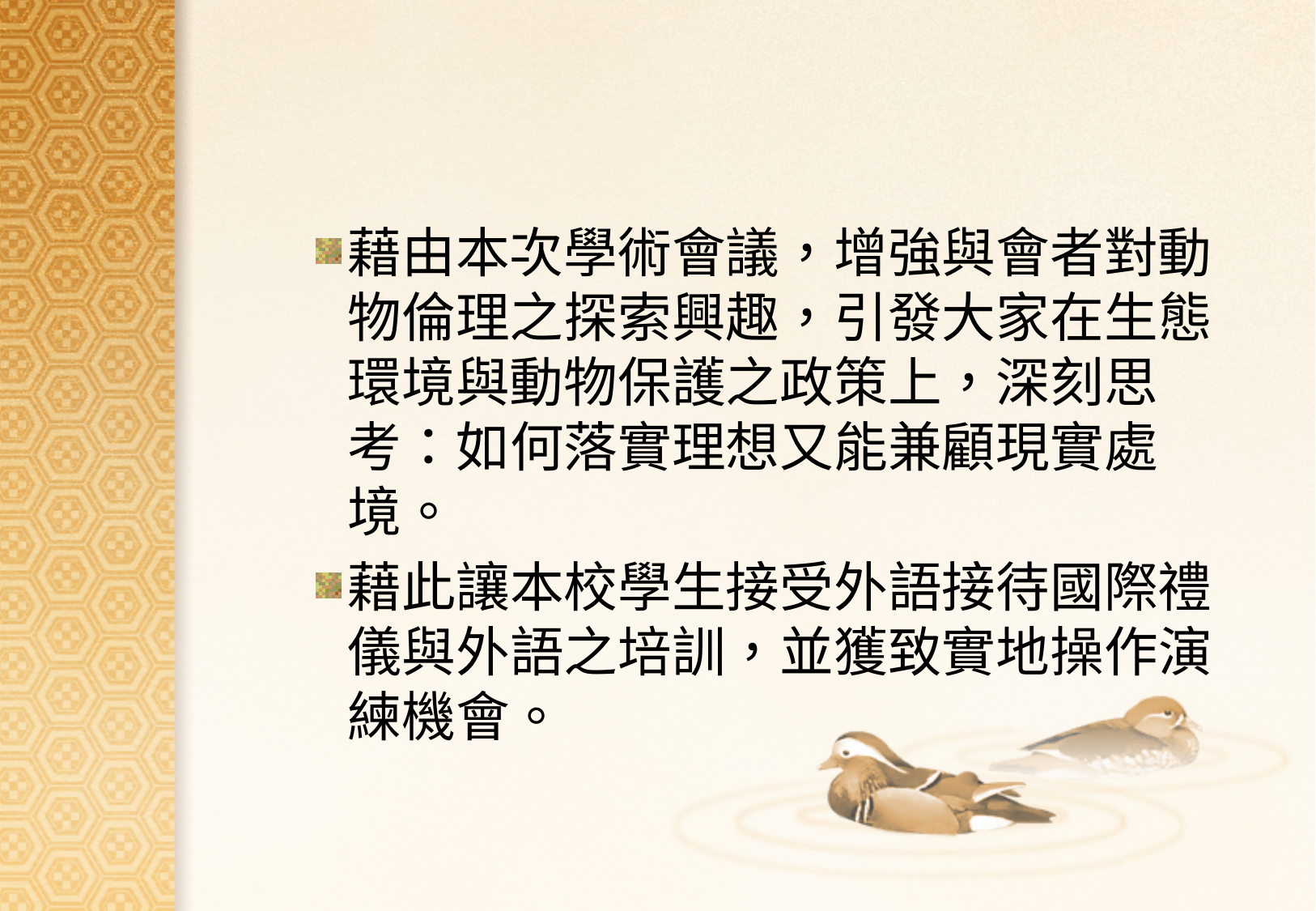

#
藉由本次學術會議，增強與會者對動物倫理之探索興趣，引發大家在生態環境與動物保護之政策上，深刻思考：如何落實理想又能兼顧現實處境。
藉此讓本校學生接受外語接待國際禮儀與外語之培訓，並獲致實地操作演練機會。